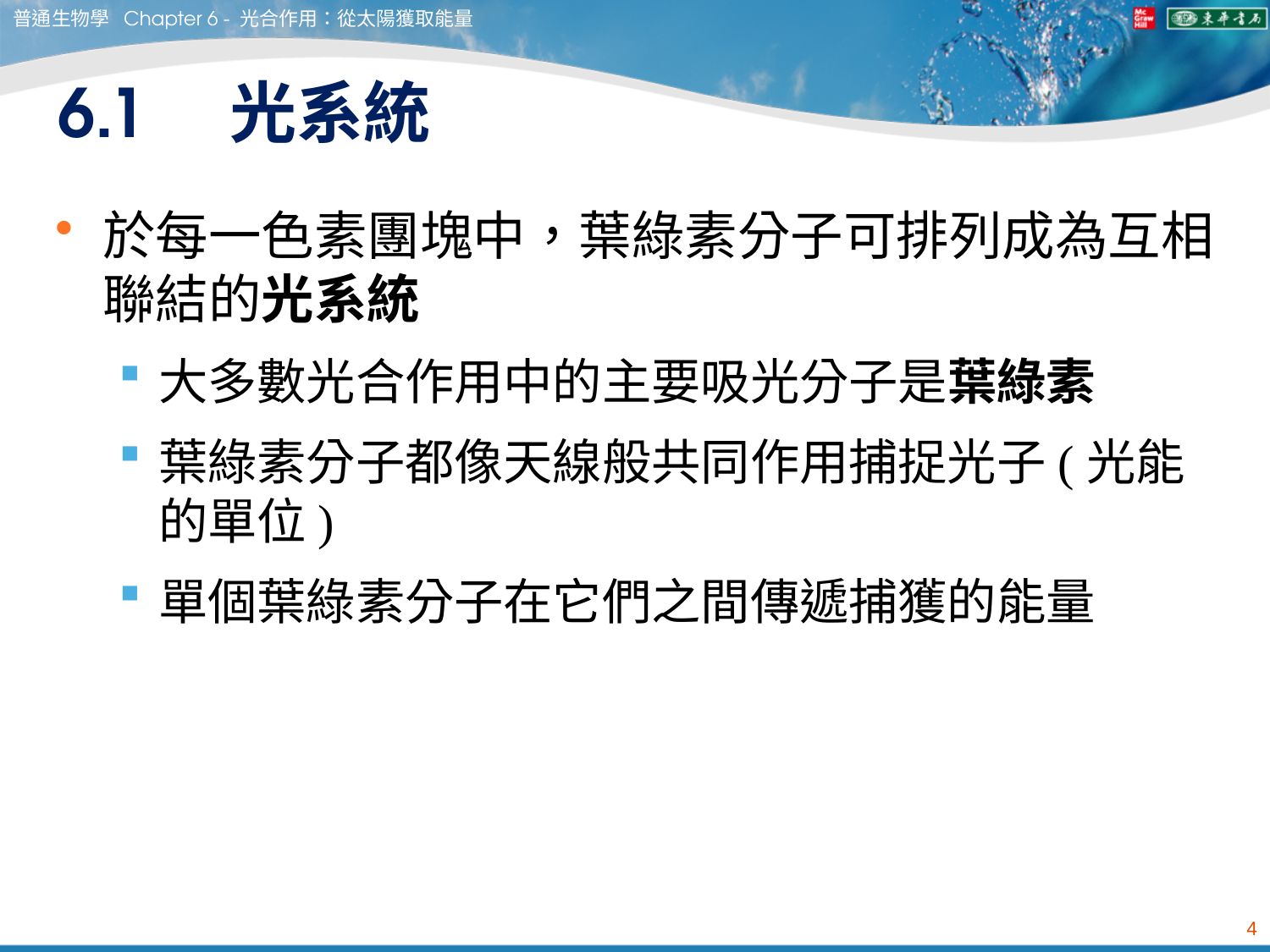

普通生物學  Chapter 6 - 光合作用：從太陽獲取能量
# 6.1　光系統
於每一色素團塊中，葉綠素分子可排列成為互相聯結的光系統
大多數光合作用中的主要吸光分子是葉綠素
葉綠素分子都像天線般共同作用捕捉光子(光能的單位)
單個葉綠素分子在它們之間傳遞捕獲的能量
4